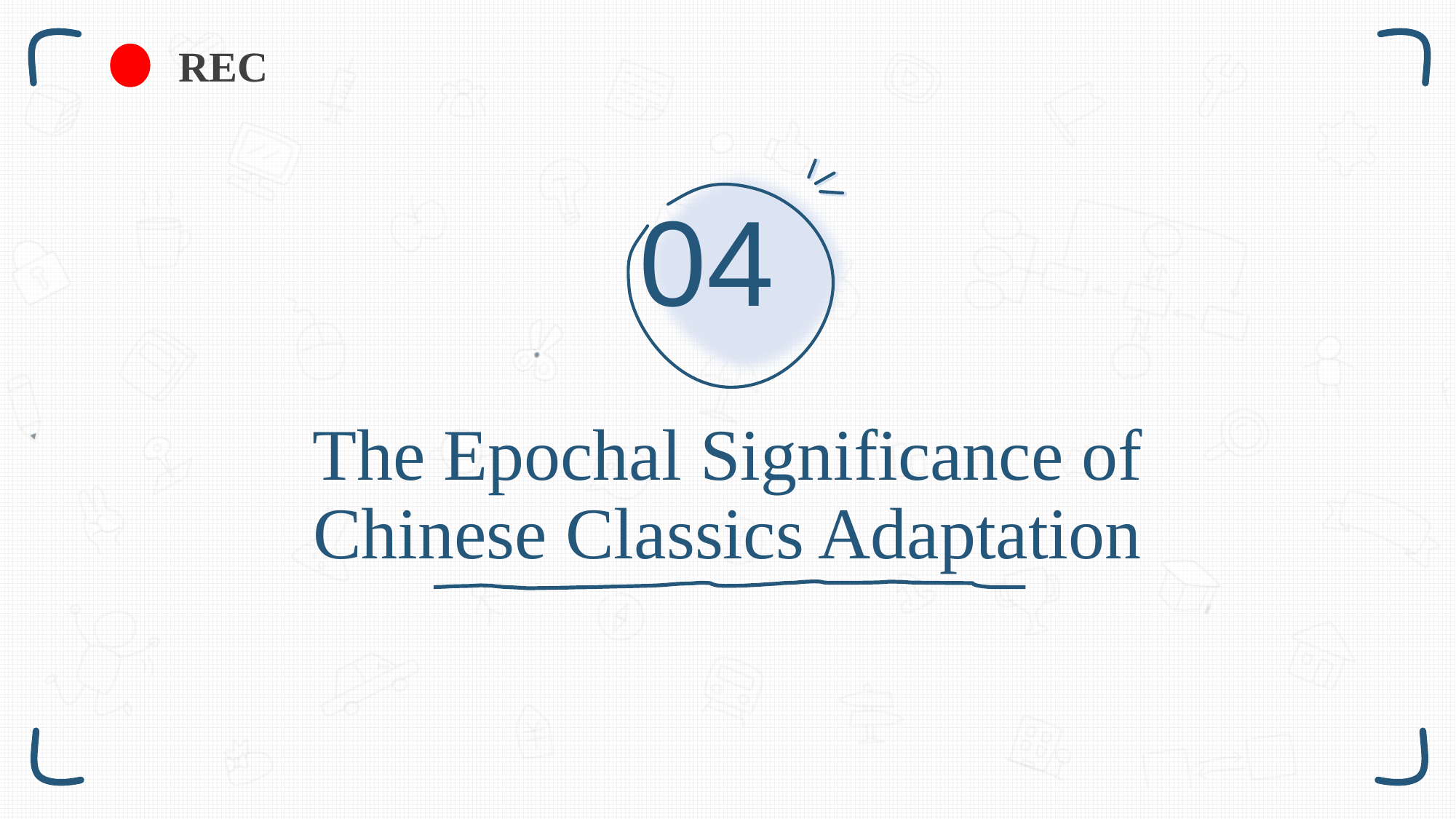

REC

The Epochal Significance of Chinese Classics Adaptation

PPT模板 http://www.1ppt.com/moban/